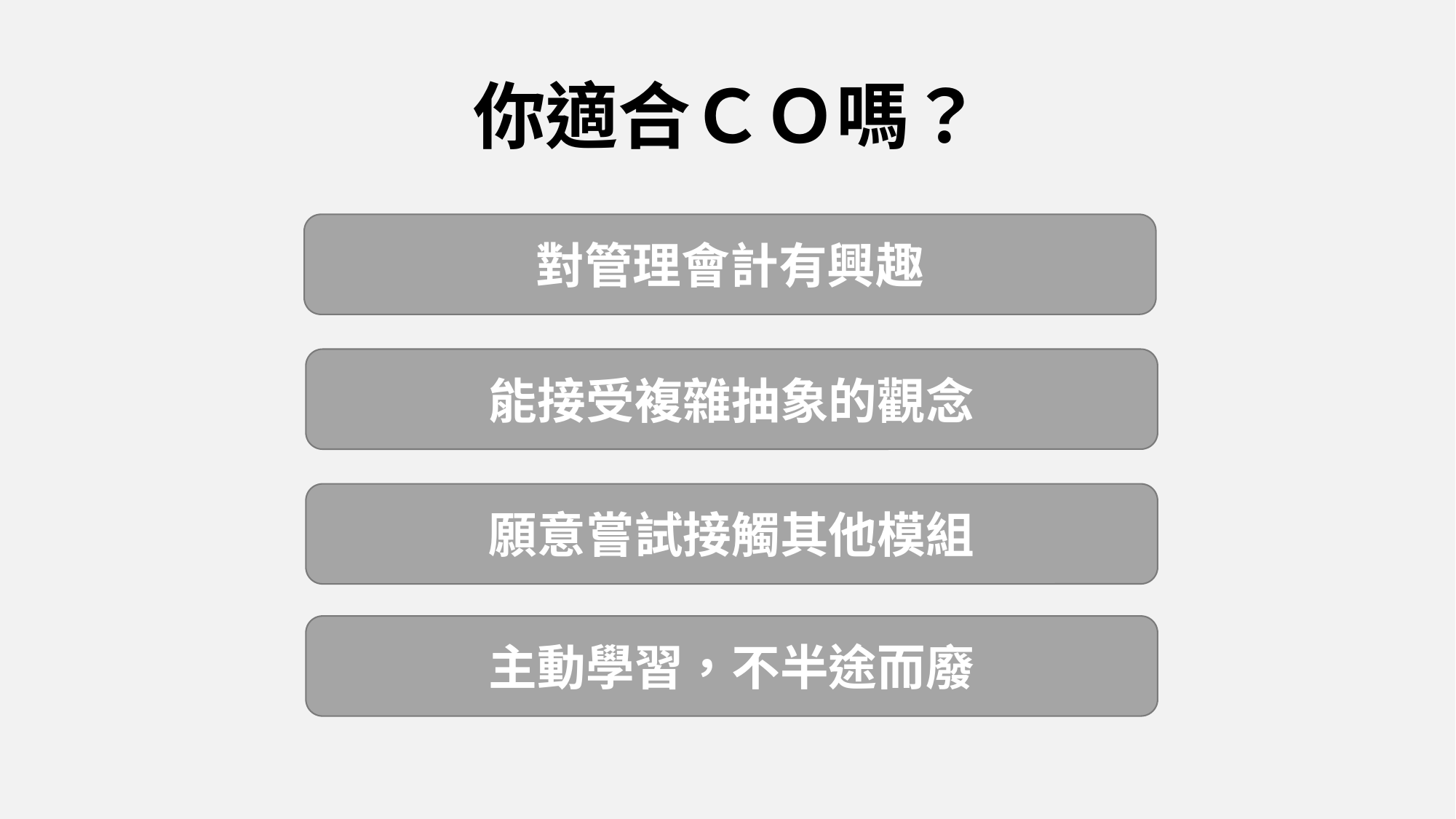

# 你適合ＣＯ嗎？
對管理會計有興趣
能接受複雜抽象的觀念
願意嘗試接觸其他模組
主動學習，不半途而廢